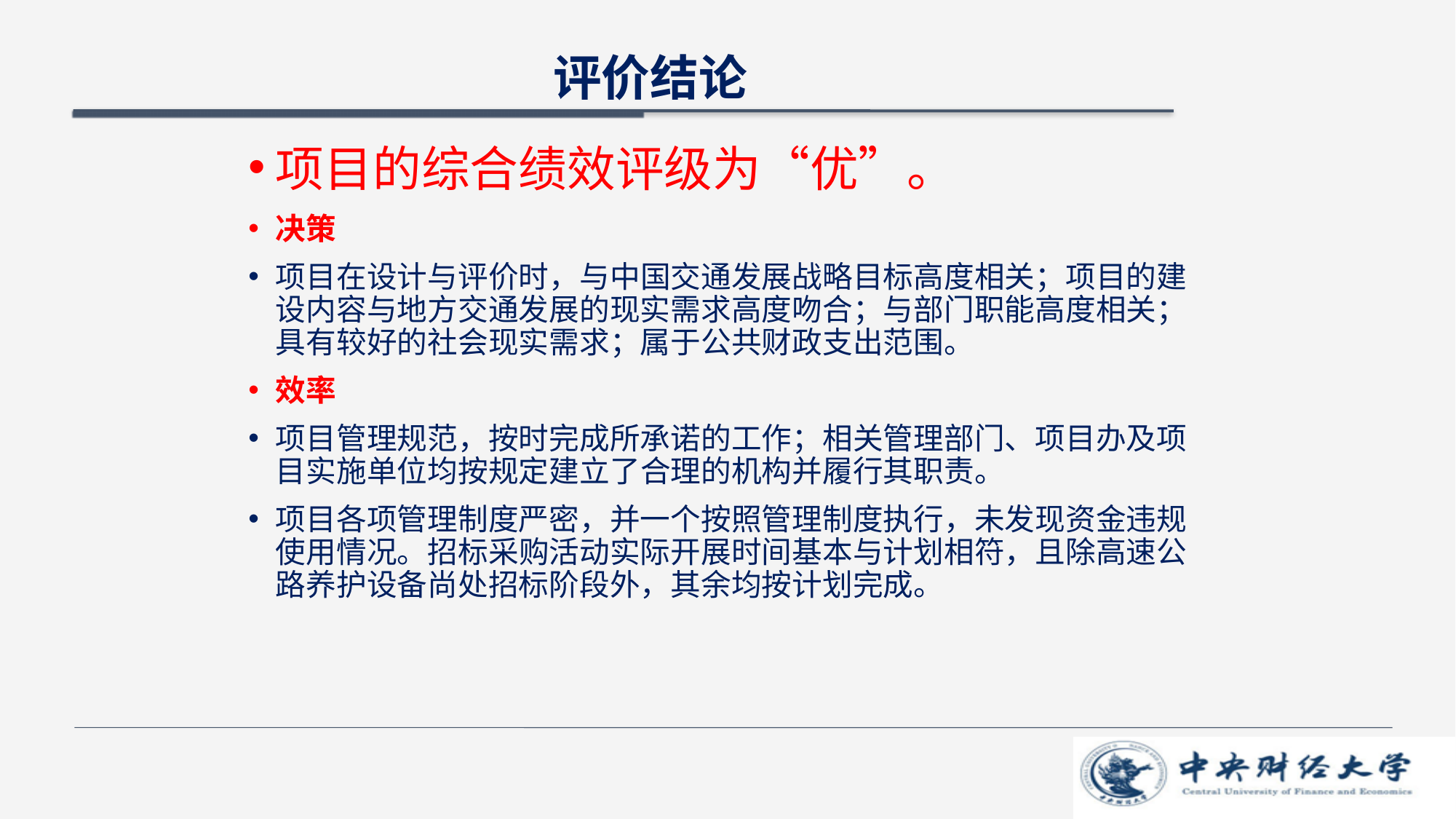

# 评价结论
项目的综合绩效评级为“优”。
决策
项目在设计与评价时，与中国交通发展战略目标高度相关；项目的建设内容与地方交通发展的现实需求高度吻合；与部门职能高度相关；具有较好的社会现实需求；属于公共财政支出范围。
效率
项目管理规范，按时完成所承诺的工作；相关管理部门、项目办及项目实施单位均按规定建立了合理的机构并履行其职责。
项目各项管理制度严密，并一个按照管理制度执行，未发现资金违规使用情况。招标采购活动实际开展时间基本与计划相符，且除高速公路养护设备尚处招标阶段外，其余均按计划完成。